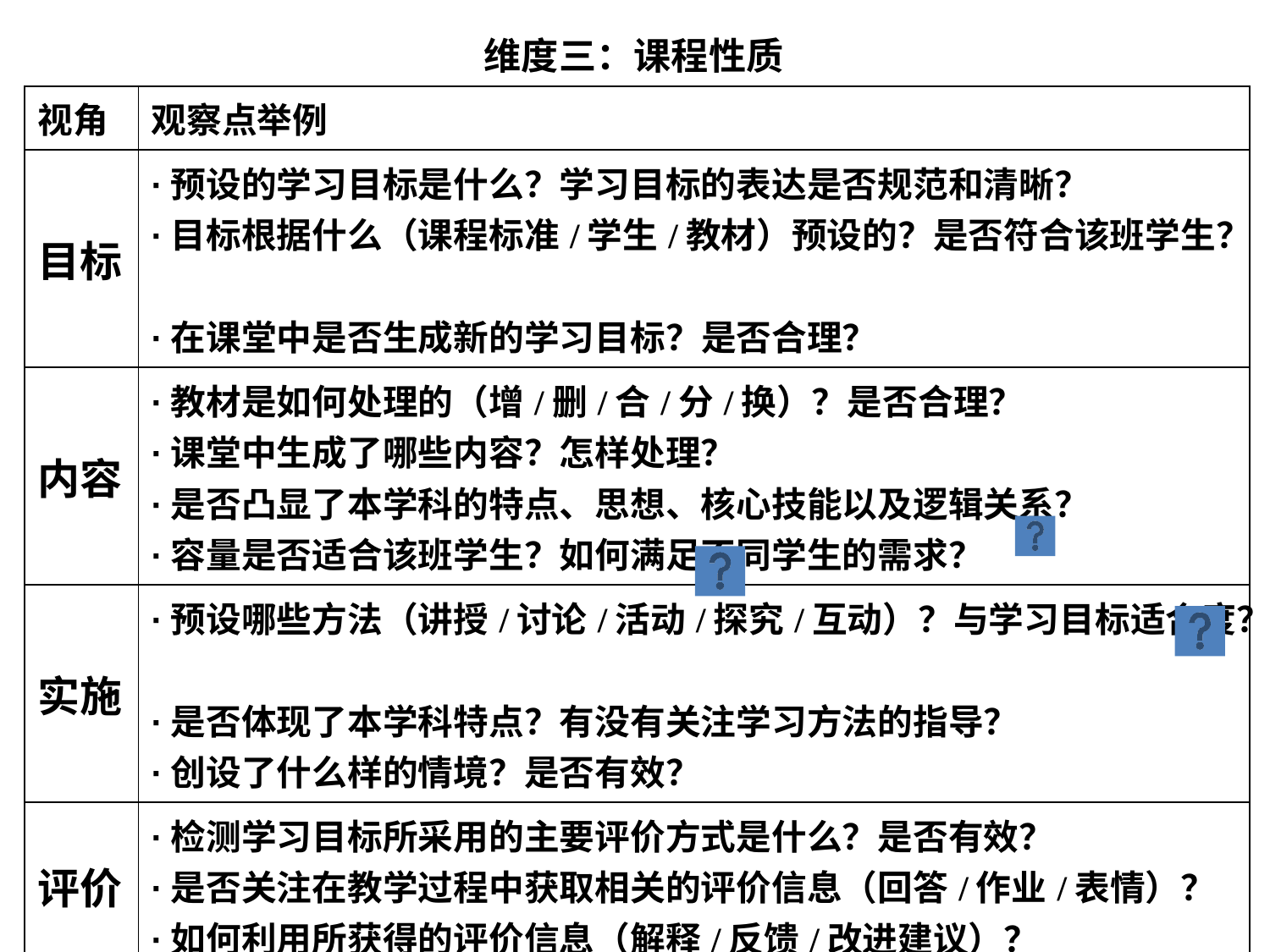

# 维度三：课程性质
| 视角 | 观察点举例 |
| --- | --- |
| 目标 | ·预设的学习目标是什么？学习目标的表达是否规范和清晰？ ·目标根据什么（课程标准/学生/教材）预设的？是否符合该班学生？ ·在课堂中是否生成新的学习目标？是否合理？ |
| 内容 | ·教材是如何处理的（增/删/合/分/换）？是否合理？ ·课堂中生成了哪些内容？怎样处理？ ·是否凸显了本学科的特点、思想、核心技能以及逻辑关系？ ·容量是否适合该班学生？如何满足不同学生的需求？ |
| 实施 | ·预设哪些方法（讲授/讨论/活动/探究/互动）？与学习目标适合度？ ·是否体现了本学科特点？有没有关注学习方法的指导？ ·创设了什么样的情境？是否有效？ |
| 评价 | ·检测学习目标所采用的主要评价方式是什么？是否有效？ ·是否关注在教学过程中获取相关的评价信息（回答/作业/表情）？ ·如何利用所获得的评价信息（解释/反馈/改进建议）？ |
| 资源 | ·预设了哪些资源（师生/文本/实物与模型/实验/多媒体） ·预设资源的利用是否有助于学习目标的达成？ ·生成哪些资源（错误/回答/作业/作品）？与学习目标达成关系怎样？ ·向学生推荐了哪些课外资源？可得到程度如何？ |